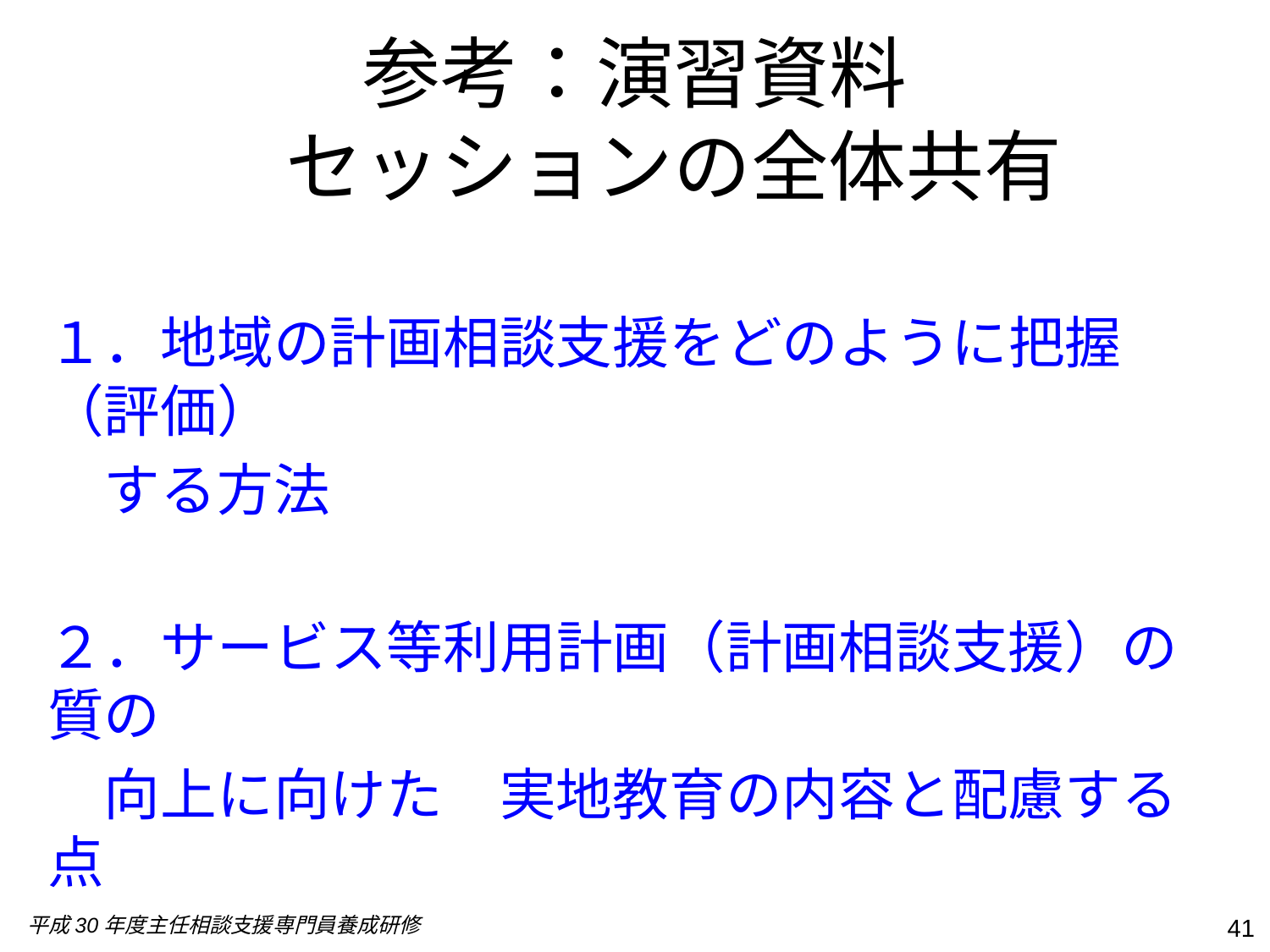

# 参考：演習資料 　セッションの全体共有

１．地域の計画相談支援をどのように把握（評価）
　する方法

２．サービス等利用計画（計画相談支援）の質の
　向上に向けた　実地教育の内容と配慮する点

平成30年度主任相談支援専門員養成研修
41